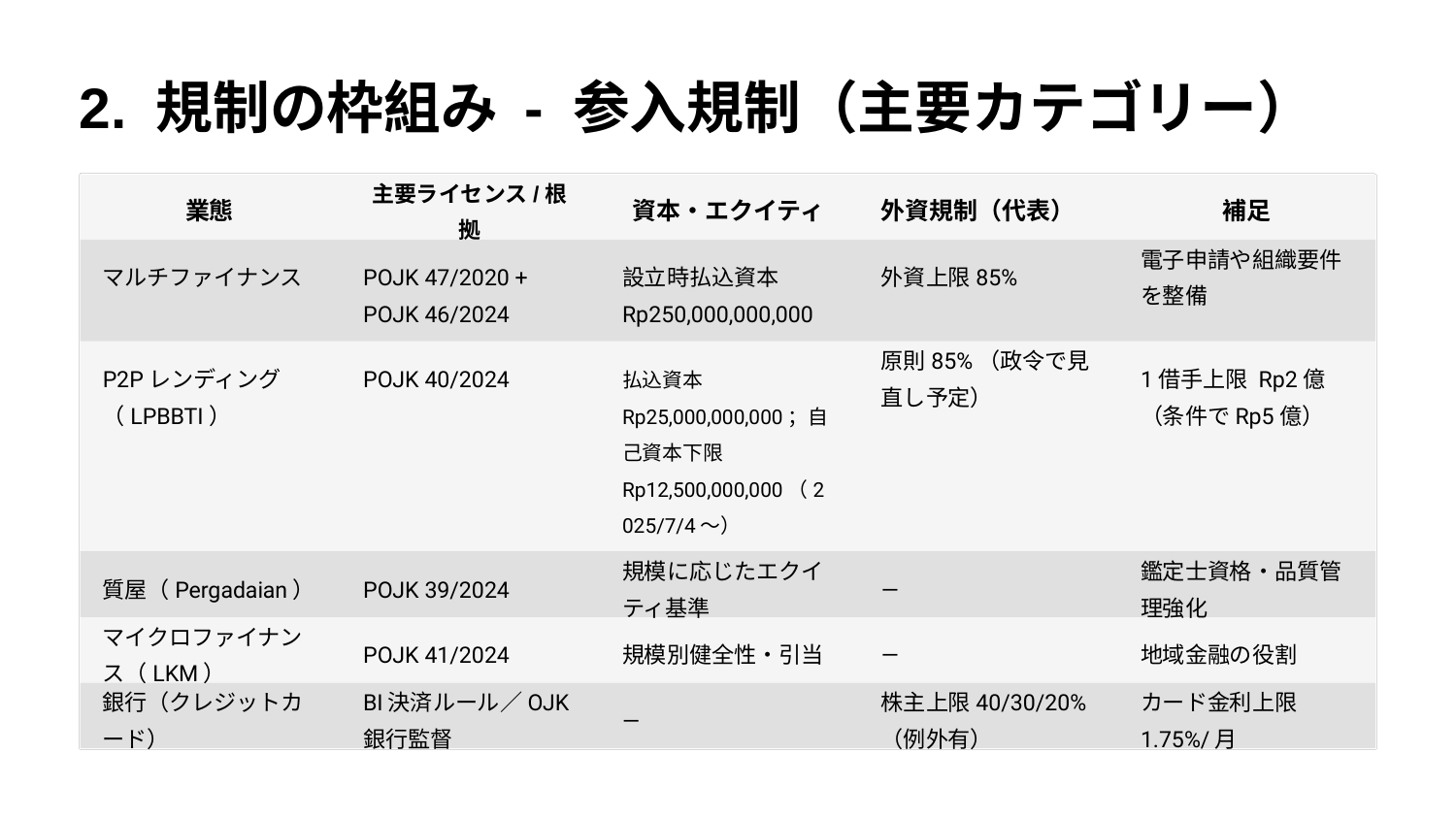

2. 規制の枠組み - 参入規制（主要カテゴリー）

業態
主要ライセンス/根拠
資本・エクイティ
外資規制（代表）
補足

マルチファイナンス
POJK 47/2020 + POJK 46/2024
設立時払込資本 Rp250,000,000,000
外資上限85%
電子申請や組織要件を整備

P2Pレンディング
（LPBBTI）
POJK 40/2024
払込資本 Rp25,000,000,000；自己資本下限 Rp12,500,000,000（2025/7/4～）
原則85%（政令で見直し予定）
1借手上限 Rp2億（条件でRp5億）

質屋（Pergadaian）
POJK 39/2024
規模に応じたエクイティ基準
—
鑑定士資格・品質管理強化

マイクロファイナンス（LKM）
POJK 41/2024
規模別健全性・引当
—
地域金融の役割

銀行（クレジットカード）
BI決済ルール／OJK銀行監督
—
株主上限40/30/20%（例外有）
カード金利上限1.75%/月